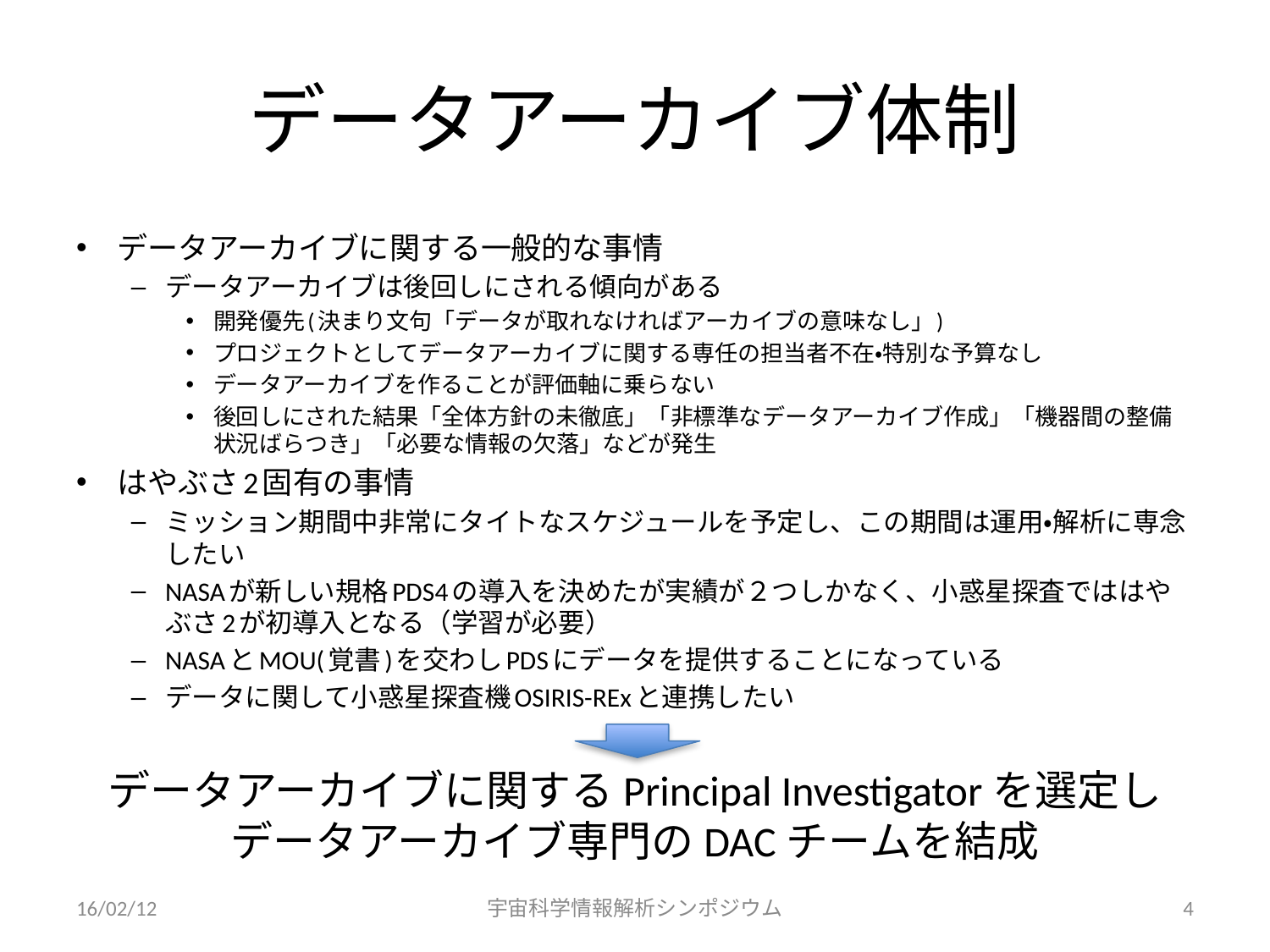

# データアーカイブ体制
データアーカイブに関する一般的な事情
データアーカイブは後回しにされる傾向がある
開発優先(決まり文句「データが取れなければアーカイブの意味なし」)
プロジェクトとしてデータアーカイブに関する専任の担当者不在・特別な予算なし
データアーカイブを作ることが評価軸に乗らない
後回しにされた結果「全体方針の未徹底」「非標準なデータアーカイブ作成」「機器間の整備状況ばらつき」「必要な情報の欠落」などが発生
はやぶさ2固有の事情
ミッション期間中非常にタイトなスケジュールを予定し、この期間は運用・解析に専念したい
NASAが新しい規格PDS4の導入を決めたが実績が２つしかなく、小惑星探査でははやぶさ2が初導入となる（学習が必要）
NASAとMOU(覚書)を交わしPDSにデータを提供することになっている
データに関して小惑星探査機OSIRIS-RExと連携したい

データアーカイブに関するPrincipal Investigatorを選定し
データアーカイブ専門のDACチームを結成
16/02/12
宇宙科学情報解析シンポジウム
4